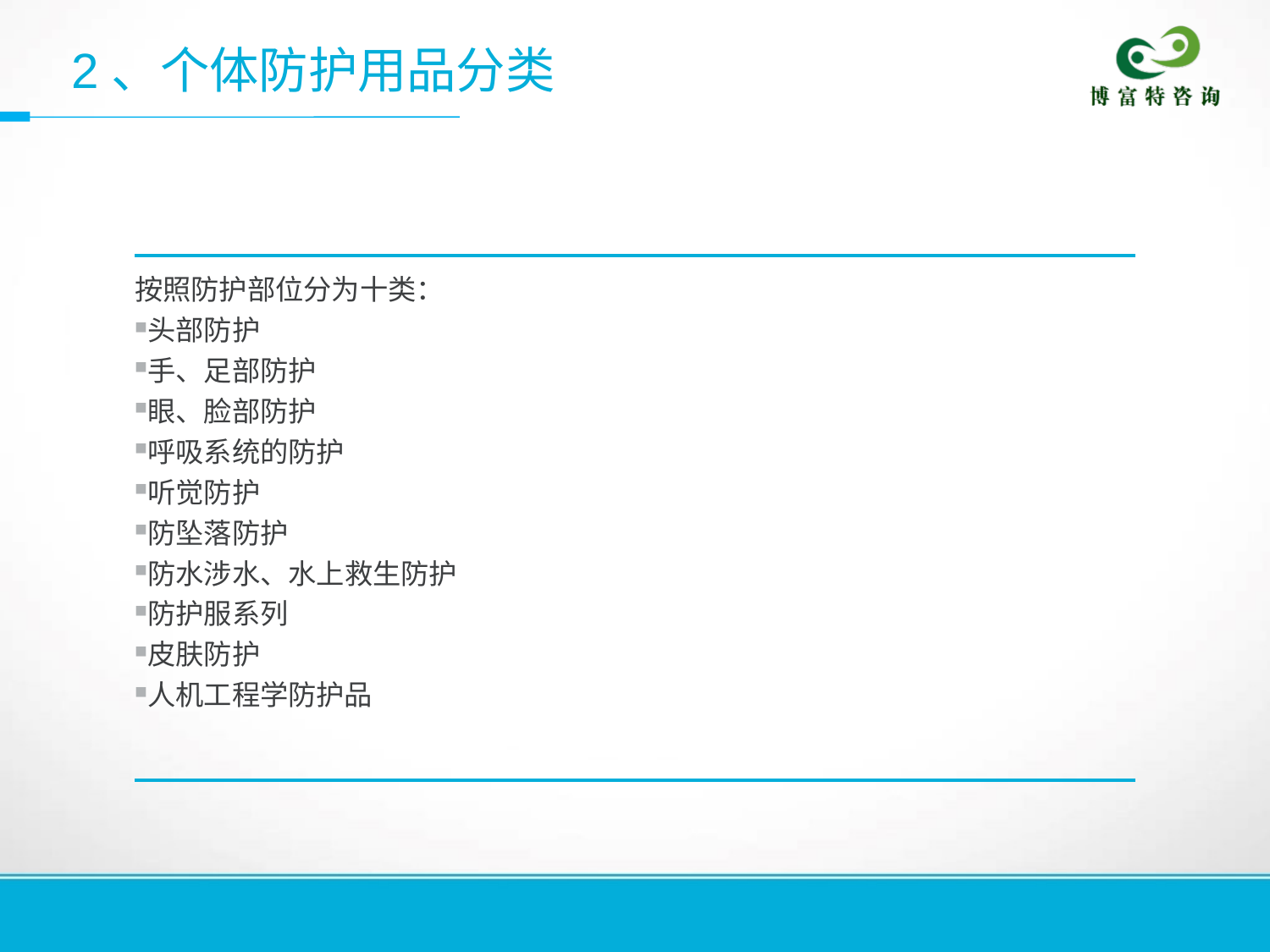

2、个体防护用品分类
按照防护部位分为十类：
头部防护
手、足部防护
眼、脸部防护
呼吸系统的防护
听觉防护
防坠落防护
防水涉水、水上救生防护
防护服系列
皮肤防护
人机工程学防护品